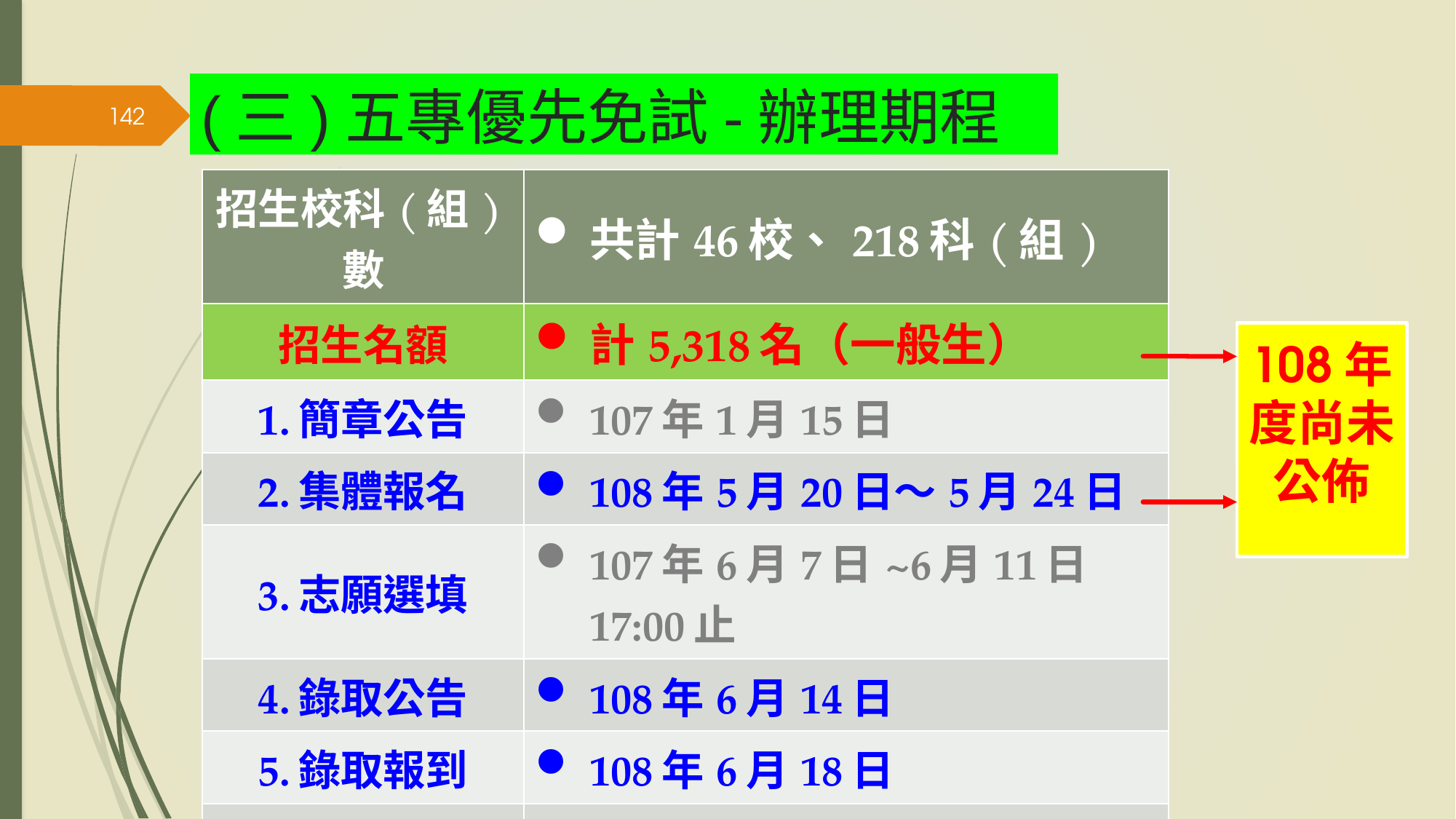

(三)五專優先免試-辦理期程
142
| 招生校科(組)數 | 共計46校、218科(組) |
| --- | --- |
| 招生名額 | 計5,318名（一般生） |
| 1.簡章公告 | 107年1月15日 |
| 2.集體報名 | 108年5月20日～5月24日 |
| 3.志願選填 | 107年6月7日~6月11日17:00止 |
| 4.錄取公告 | 108年6月14日 |
| 5.錄取報到 | 108年6月18日 |
| 6.放棄錄取 | 108年6月18日 |
108年度尚未公佈